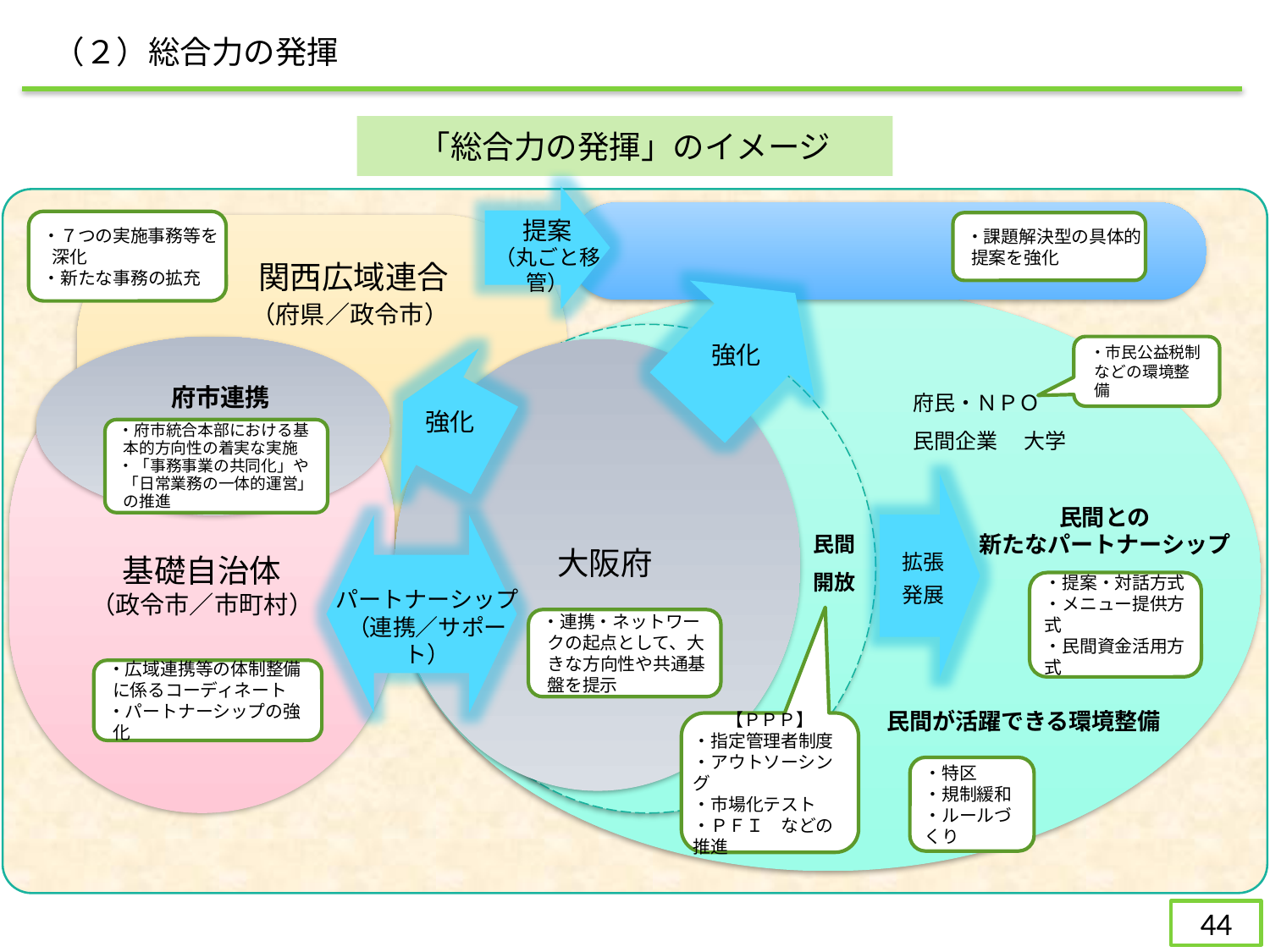

（２）総合力の発揮
「総合力の発揮」のイメージ

　　　　　　　　　　　　国
提案
（丸ごと移管）
・７つの実施事務等を  深化
・新たな事務の拡充
・課題解決型の具体的提案を強化
　　関西広域連合
　　（府県／政令市）

強化
 府市連携

・市民公益税制などの環境整備

基礎自治体
（政令市／市町村）

 大阪府
府民・ＮＰＯ
民間企業 　大学

強化
・府市統合本部における基本的方向性の着実な実施
・「事務事業の共同化」や「日常業務の一体的運営」の推進
民間との
新たなパートナーシップ
民間
開放

拡張

発展
・提案・対話方式
・メニュー提供方式
・民間資金活用方式
パートナーシップ
（連携／サポート）
・連携・ネットワークの起点として、大きな方向性や共通基盤を提示
・広域連携等の体制整備に係るコーディネート
・パートナーシップの強化
民間が活躍できる環境整備
【ＰＰＰ】
・指定管理者制度
・アウトソーシング
・市場化テスト
・ＰＦＩ　などの推進
・特区
・規制緩和
・ルールづくり
44